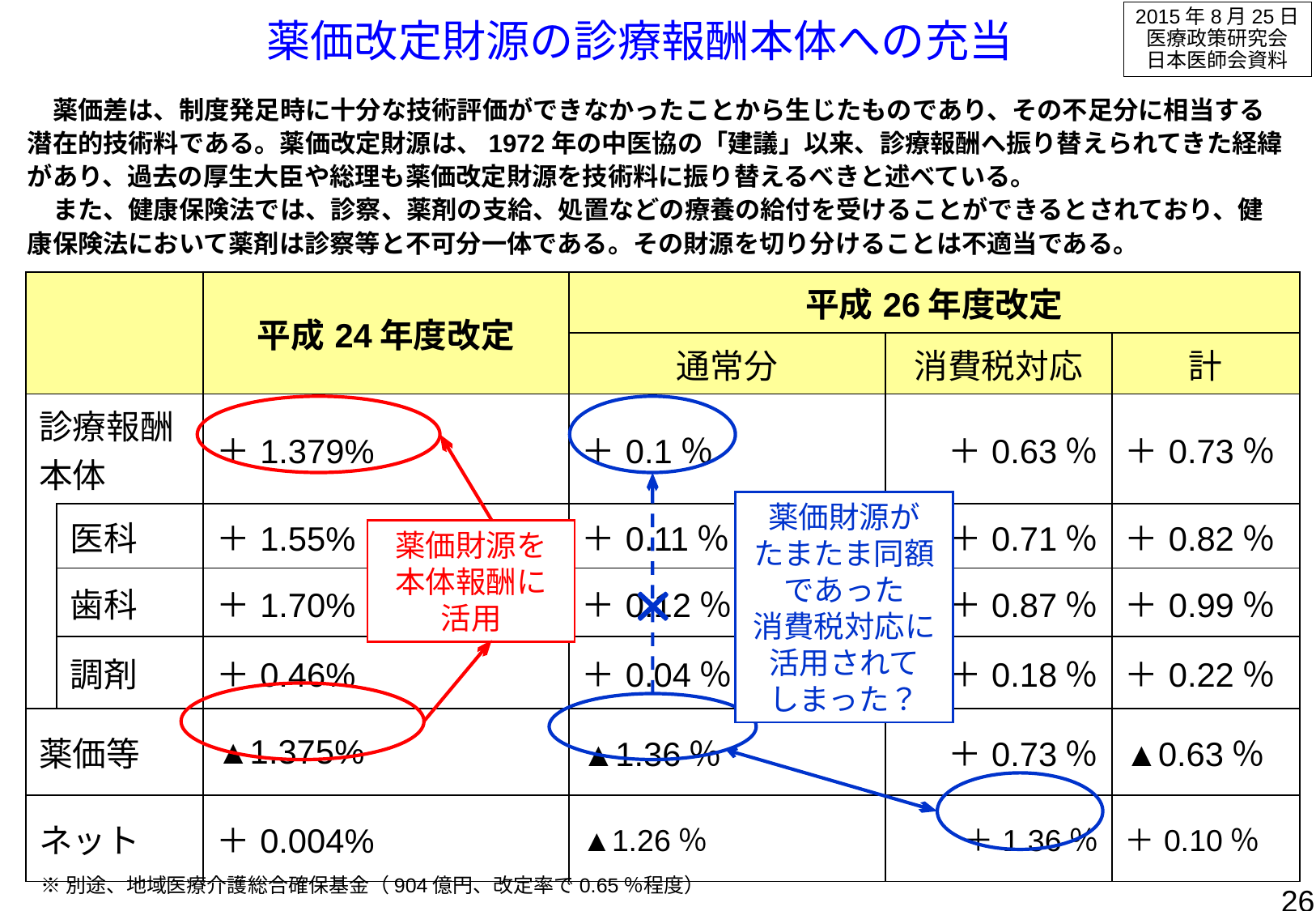

2015年8月25日
医療政策研究会
日本医師会資料
薬価改定財源の診療報酬本体への充当
　薬価差は、制度発足時に十分な技術評価ができなかったことから生じたものであり、その不足分に相当する潜在的技術料である。薬価改定財源は、1972年の中医協の「建議」以来、診療報酬へ振り替えられてきた経緯があり、過去の厚生大臣や総理も薬価改定財源を技術料に振り替えるべきと述べている。
　また、健康保険法では、診察、薬剤の支給、処置などの療養の給付を受けることができるとされており、健康保険法において薬剤は診察等と不可分一体である。その財源を切り分けることは不適当である。
|  |  | 平成24年度改定 | 平成26年度改定 |  |  |
| --- | --- | --- | --- | --- | --- |
|  |  |  | 通常分 | 消費税対応 | 計 |
| 診療報酬 本体 |  | ＋1.379% | ＋0.1％ | ＋0.63％ | ＋0.73％ |
|  | 医科 | ＋1.55% | ＋0.11％ | ＋0.71％ | ＋0.82％ |
|  | 歯科 | ＋1.70% | ＋0.12％ | ＋0.87％ | ＋0.99％ |
|  | 調剤 | ＋0.46% | ＋0.04％ | ＋0.18％ | ＋0.22％ |
| 薬価等 |  | ▲1.375% | ▲1.36％ | ＋0.73％ | ▲0.63％ |
| ネット |  | ＋0.004% | ▲1.26％ | ＋1.36％ | ＋0.10％ |

薬価財源が
たまたま同額であった
消費税対応に活用されて
しまった？
薬価財源を
本体報酬に
活用

※別途、地域医療介護総合確保基金（904億円、改定率で0.65％程度）
26